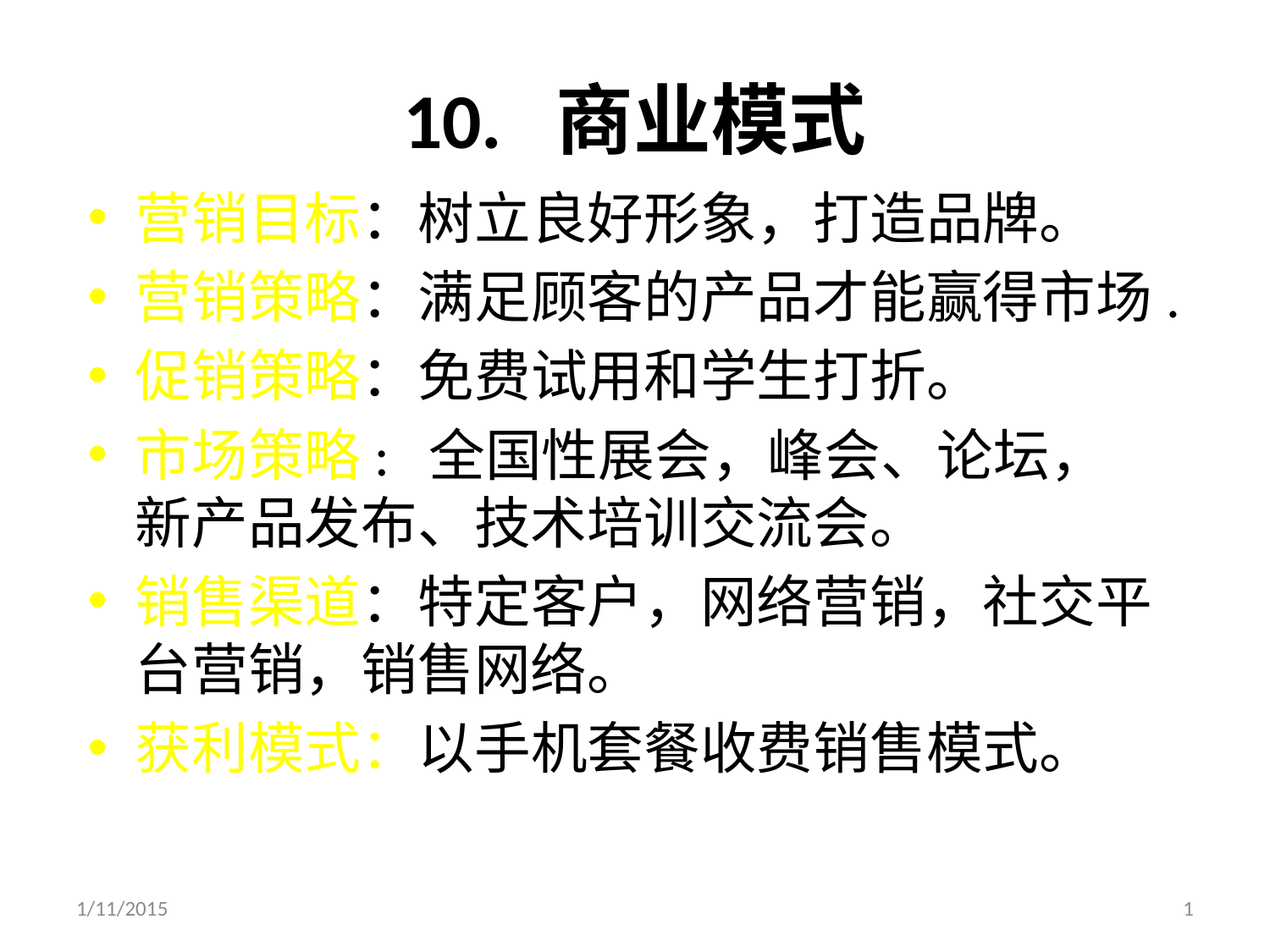

# 10.  商业模式
营销目标：树立良好形象，打造品牌。
营销策略：满足顾客的产品才能赢得市场.
促销策略：免费试用和学生打折。
市场策略:  全国性展会，峰会、论坛，新产品发布、技术培训交流会。
销售渠道：特定客户，网络营销，社交平台营销，销售网络。
获利模式：以手机套餐收费销售模式。

1/11/2015
1